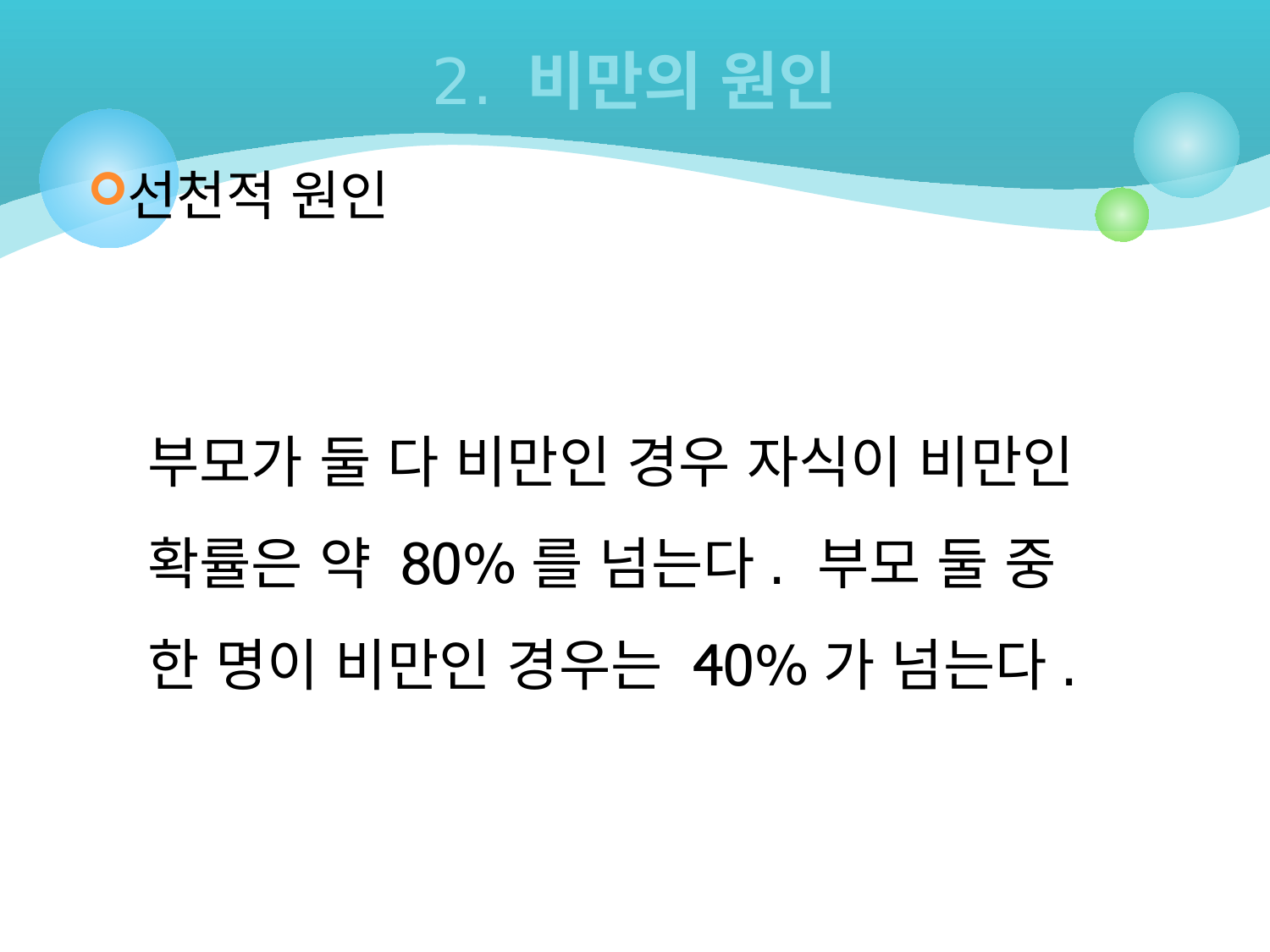

# 2. 비만의 원인
선천적 원인

부모가 둘 다 비만인 경우 자식이 비만인 확률은 약 80%를 넘는다. 부모 둘 중 한 명이 비만인 경우는 40%가 넘는다.